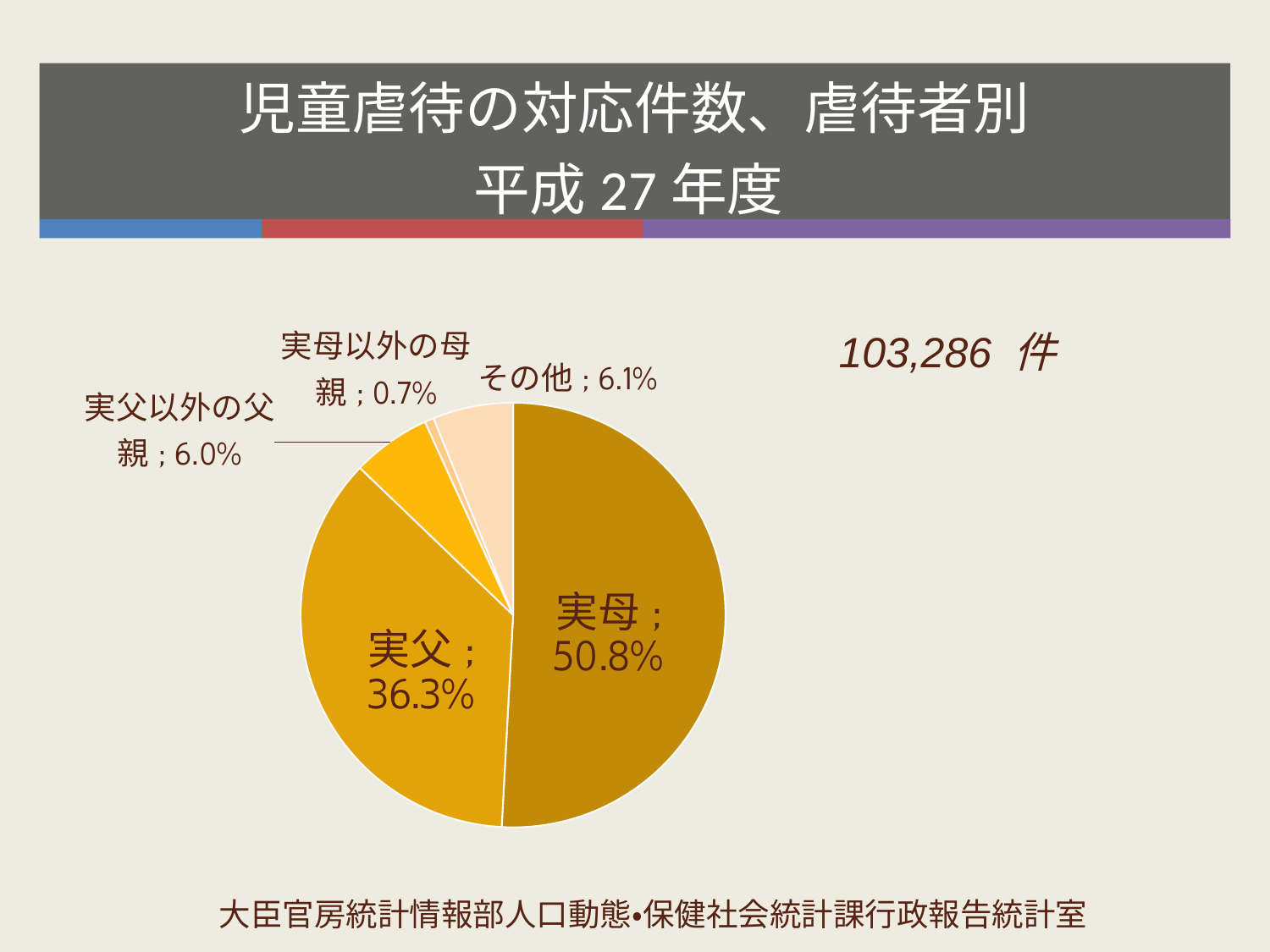

# 児童虐待の対応件数、虐待者別 平成27年度

### Chart

| Category | 件数 |
|---|---|
| 実母 | 0.508 |
| 実父 | 0.363 |
| 実父以外の父親 | 0.06 |
| 実母以外の母親 | 0.007 |
| その他 | 0.061 |
103,286 件
大臣官房統計情報部人口動態・保健社会統計課行政報告統計室